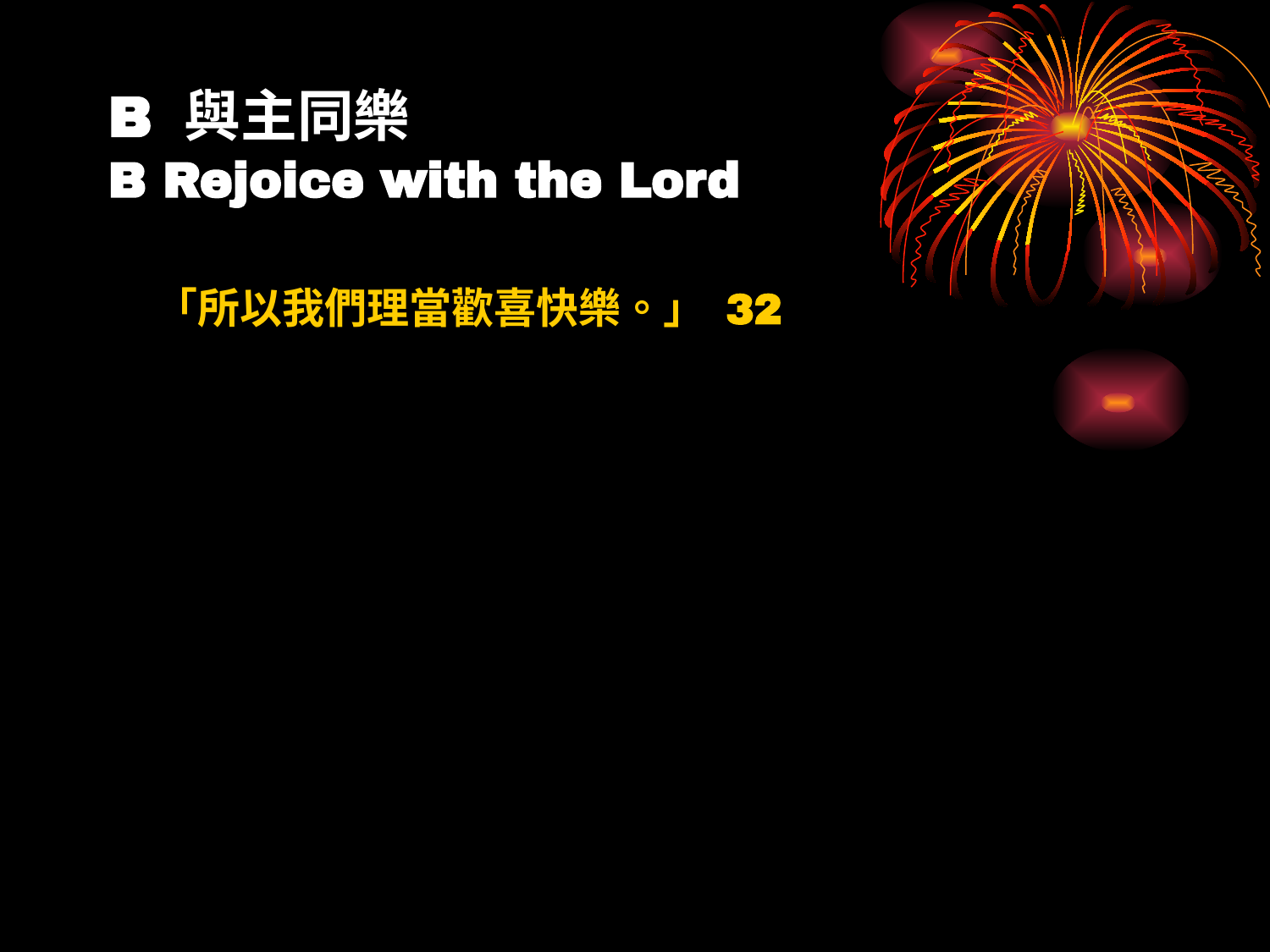

# B 與主同樂 B Rejoice with the Lord
「所以我們理當歡喜快樂。」 32